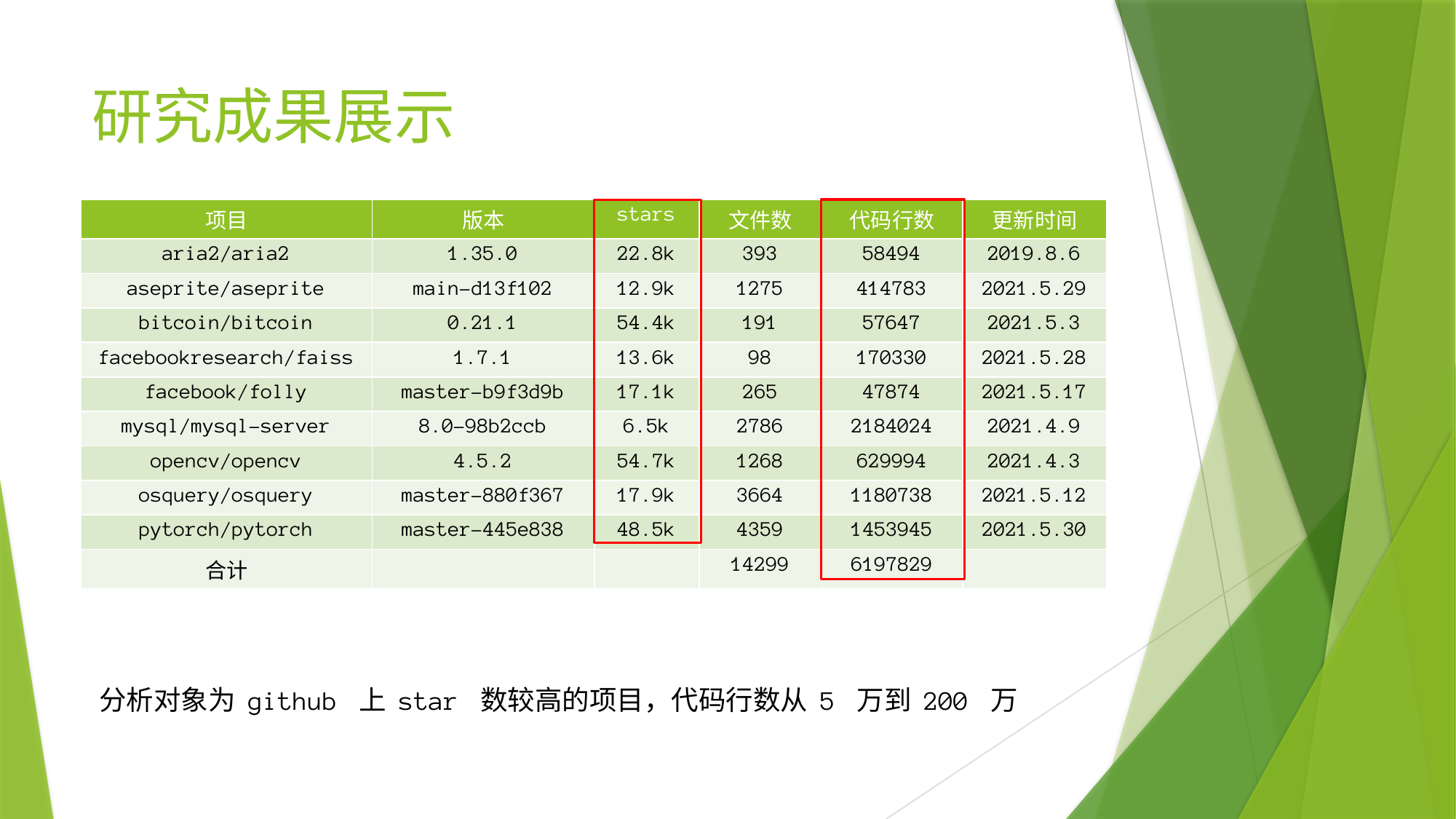

# 研究成果展示
| 项目 | 版本 | stars | 文件数 | 代码行数 | 更新时间 |
| --- | --- | --- | --- | --- | --- |
| aria2/aria2 | 1.35.0 | 22.8k | 393 | 58494 | 2019.8.6 |
| aseprite/aseprite | main-d13f102 | 12.9k | 1275 | 414783 | 2021.5.29 |
| bitcoin/bitcoin | 0.21.1 | 54.4k | 191 | 57647 | 2021.5.3 |
| facebookresearch/faiss | 1.7.1 | 13.6k | 98 | 170330 | 2021.5.28 |
| facebook/folly | master-b9f3d9b | 17.1k | 265 | 47874 | 2021.5.17 |
| mysql/mysql-server | 8.0-98b2ccb | 6.5k | 2786 | 2184024 | 2021.4.9 |
| opencv/opencv | 4.5.2 | 54.7k | 1268 | 629994 | 2021.4.3 |
| osquery/osquery | master-880f367 | 17.9k | 3664 | 1180738 | 2021.5.12 |
| pytorch/pytorch | master-445e838 | 48.5k | 4359 | 1453945 | 2021.5.30 |
| 合计 |  |  | 14299 | 6197829 |  |

分析对象为 github 上 star 数较高的项目，代码行数从 5 万到 200 万